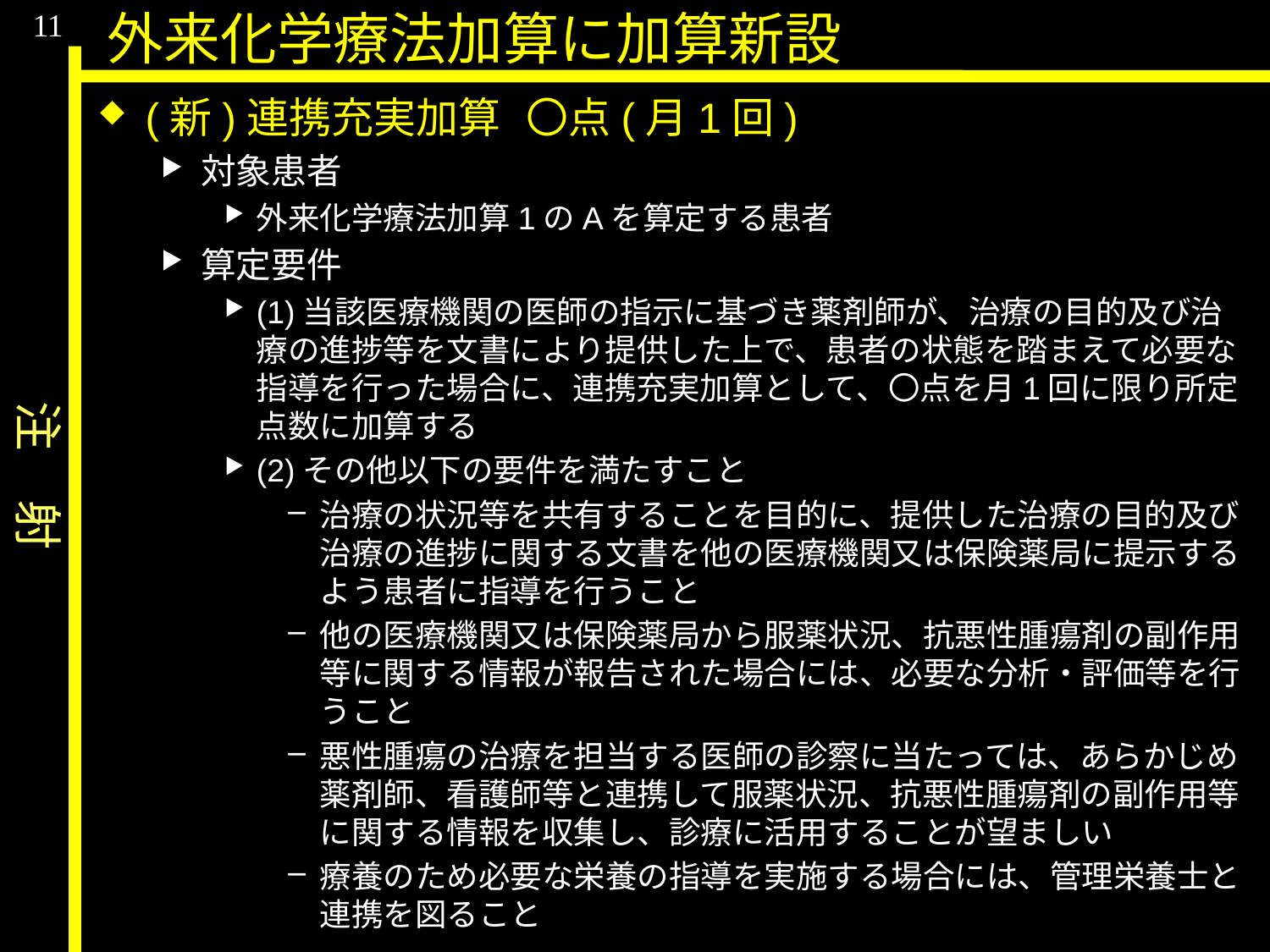

注　射
11
外来化学療法加算に加算新設

(新)連携充実加算	〇点(月1回)
対象患者
外来化学療法加算1のAを算定する患者
算定要件
(1)当該医療機関の医師の指示に基づき薬剤師が、治療の目的及び治療の進捗等を文書により提供した上で、患者の状態を踏まえて必要な指導を行った場合に、連携充実加算として、〇点を月1回に限り所定点数に加算する
(2)その他以下の要件を満たすこと
治療の状況等を共有することを目的に、提供した治療の目的及び治療の進捗に関する文書を他の医療機関又は保険薬局に提示するよう患者に指導を行うこと
他の医療機関又は保険薬局から服薬状況、抗悪性腫瘍剤の副作用等に関する情報が報告された場合には、必要な分析・評価等を行うこと
悪性腫瘍の治療を担当する医師の診察に当たっては、あらかじめ薬剤師、看護師等と連携して服薬状況、抗悪性腫瘍剤の副作用等に関する情報を収集し、診療に活用することが望ましい
療養のため必要な栄養の指導を実施する場合には、管理栄養士と連携を図ること